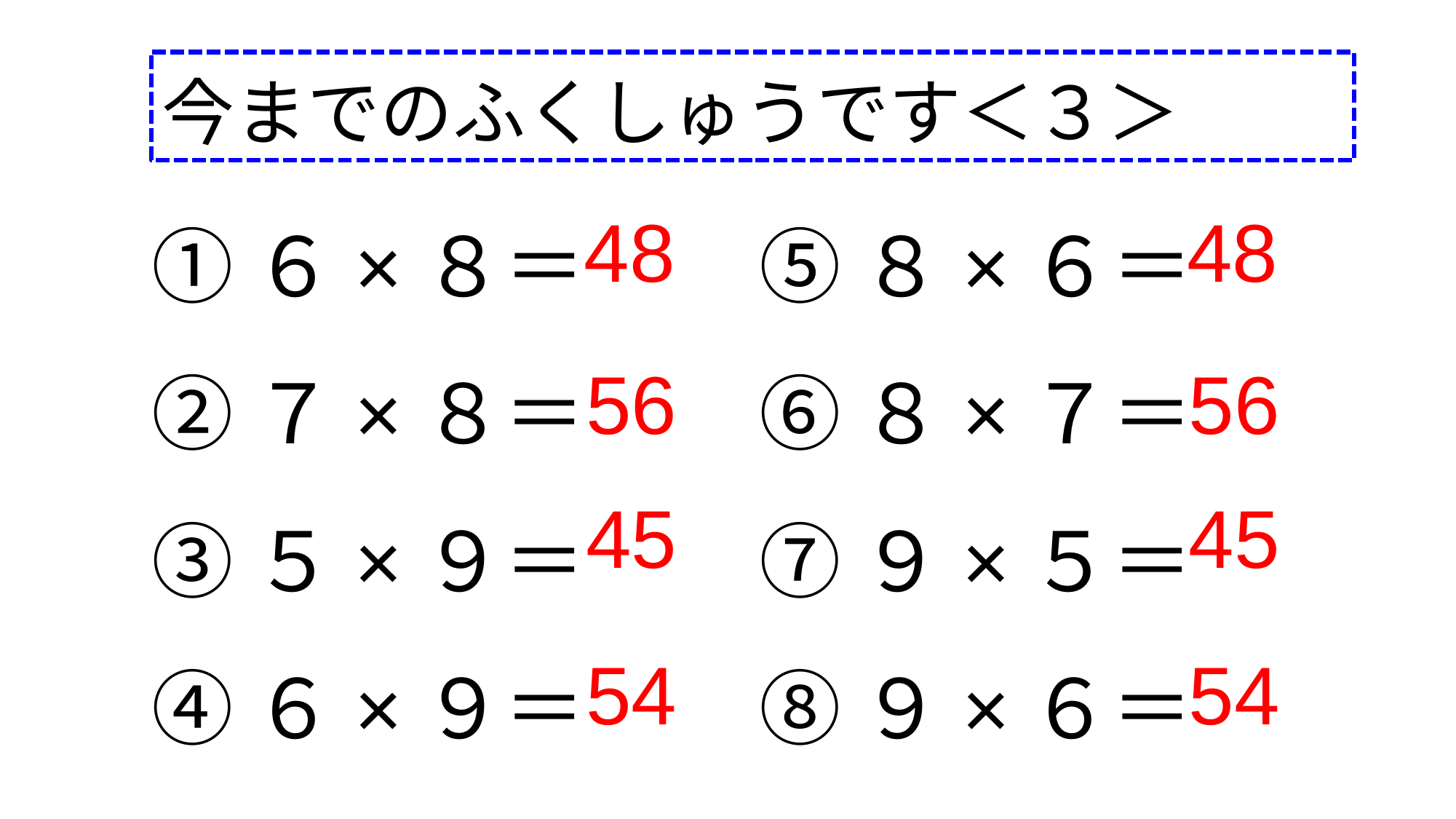

今までのふくしゅうです＜３＞
①６×８＝
②７×８＝
③５×９＝
④６×９＝
⑤８×６＝
⑥８×７＝
⑦９×５＝
⑧９×６＝
48
48
56
56
45
45
54
54